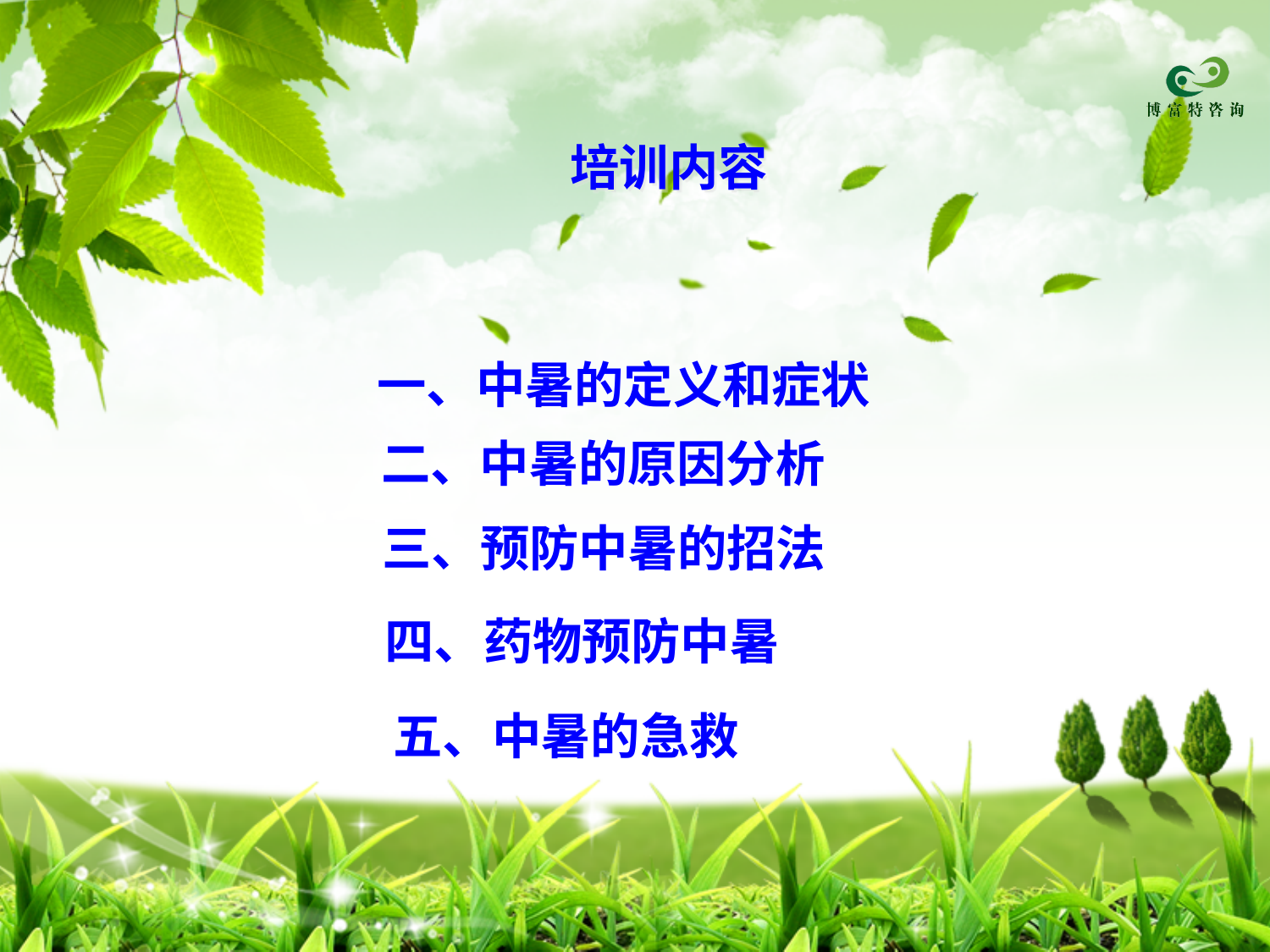

# 培训内容
一、中暑的定义和症状
二、中暑的原因分析
三、预防中暑的招法
四、药物预防中暑
五、中暑的急救